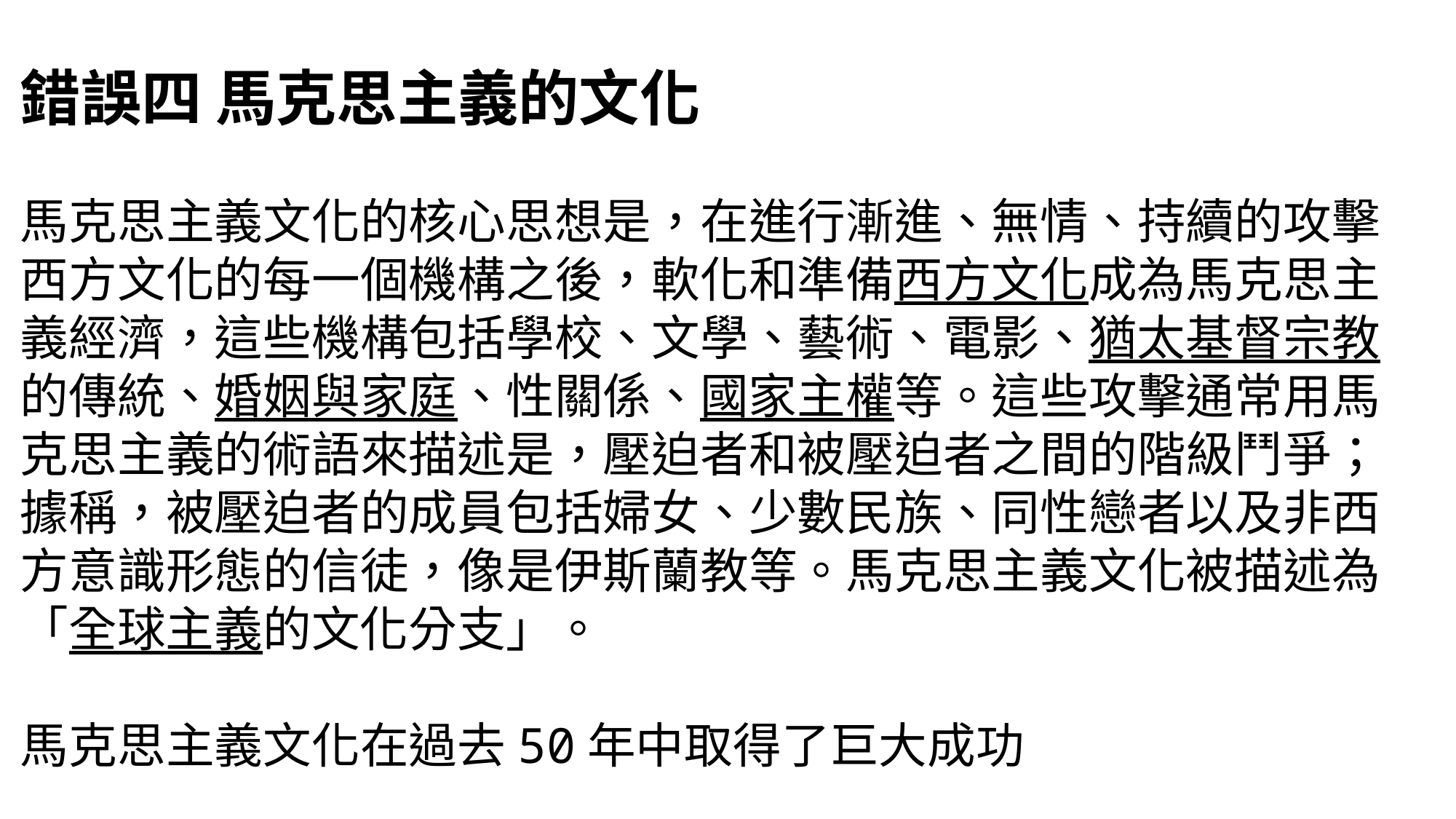

錯誤四 馬克思主義的文化

馬克思主義文化的核心思想是，在進行漸進、無情、持續的攻擊西方文化的每一個機構之後，軟化和準備西方文化成為馬克思主義經濟，這些機構包括學校、文學、藝術、電影、猶太基督宗教的傳統、婚姻與家庭、性關係、國家主權等。這些攻擊通常用馬克思主義的術語來描述是，壓迫者和被壓迫者之間的階級鬥爭；據稱，被壓迫者的成員包括婦女、少數民族、同性戀者以及非西方意識形態的信徒，像是伊斯蘭教等。馬克思主義文化被描述為「全球主義的文化分支」。

馬克思主義文化在過去50年中取得了巨大成功